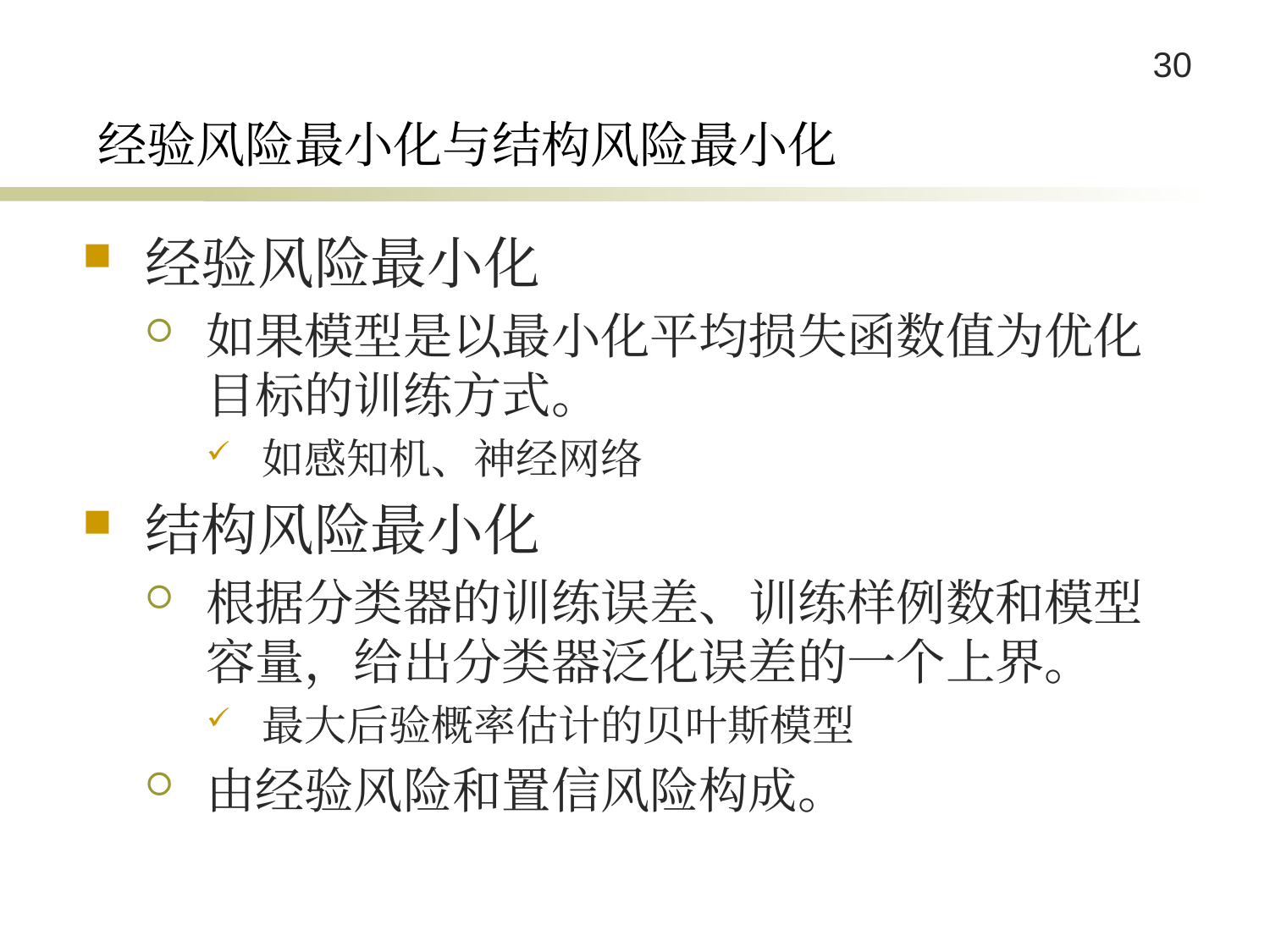

# 经验风险最小化与结构风险最小化
经验风险最小化
如果模型是以最小化平均损失函数值为优化目标的训练方式。
如感知机、神经网络
结构风险最小化
根据分类器的训练误差、训练样例数和模型容量，给出分类器泛化误差的一个上界。
最大后验概率估计的贝叶斯模型
由经验风险和置信风险构成。